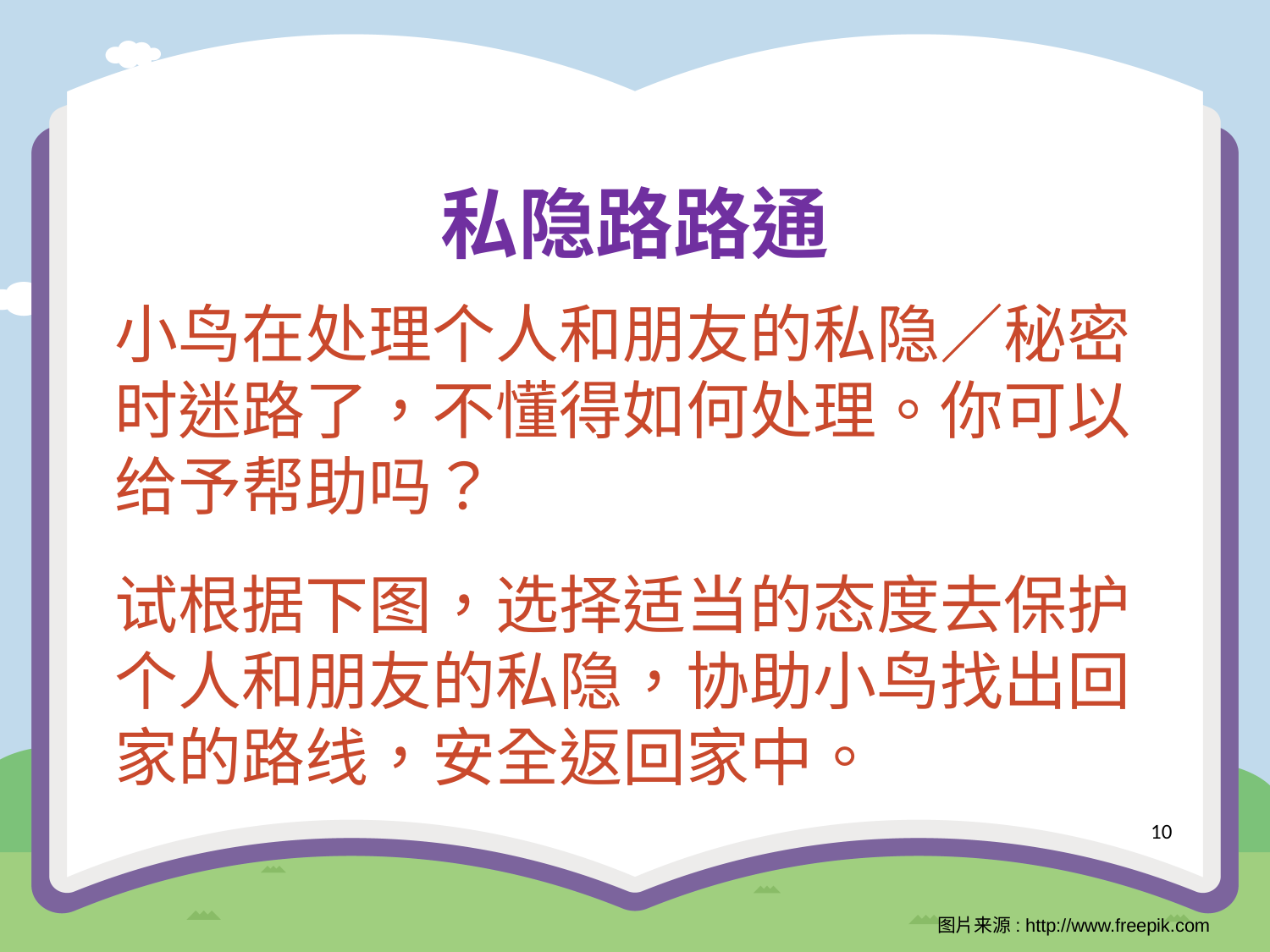

私隐路路通
小鸟在处理个人和朋友的私隐／秘密时迷路了，不懂得如何处理。你可以给予帮助吗？
试根据下图，选择适当的态度去保护个人和朋友的私隐，协助小鸟找出回家的路线，安全返回家中。
10
图片来源: http://www.freepik.com